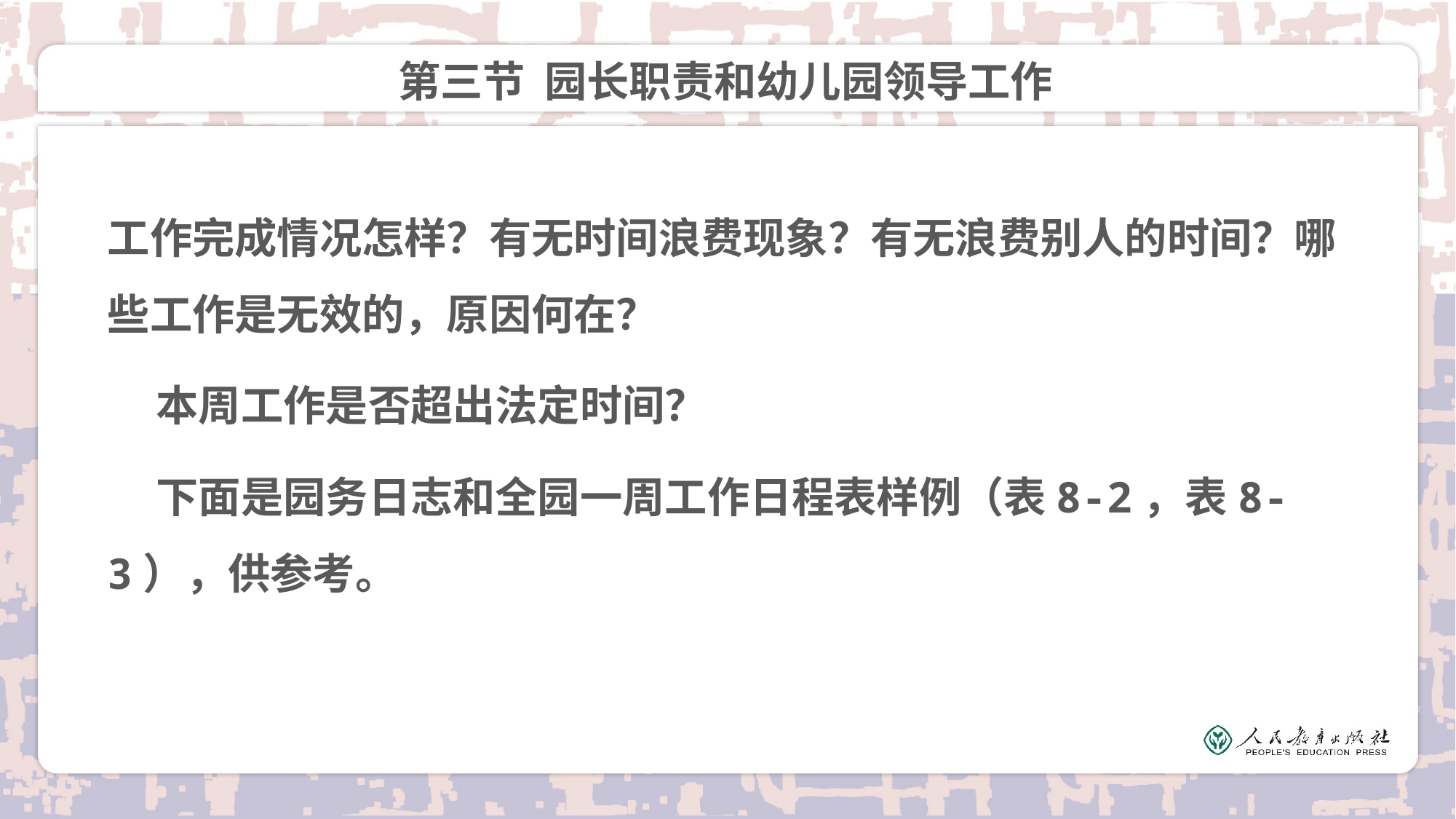

# 第三节  园长职责和幼儿园领导工作
工作完成情况怎样？有无时间浪费现象？有无浪费别人的时间？哪些工作是无效的，原因何在？
    本周工作是否超出法定时间？
    下面是园务日志和全园一周工作日程表样例（表8-2，表8-3），供参考。